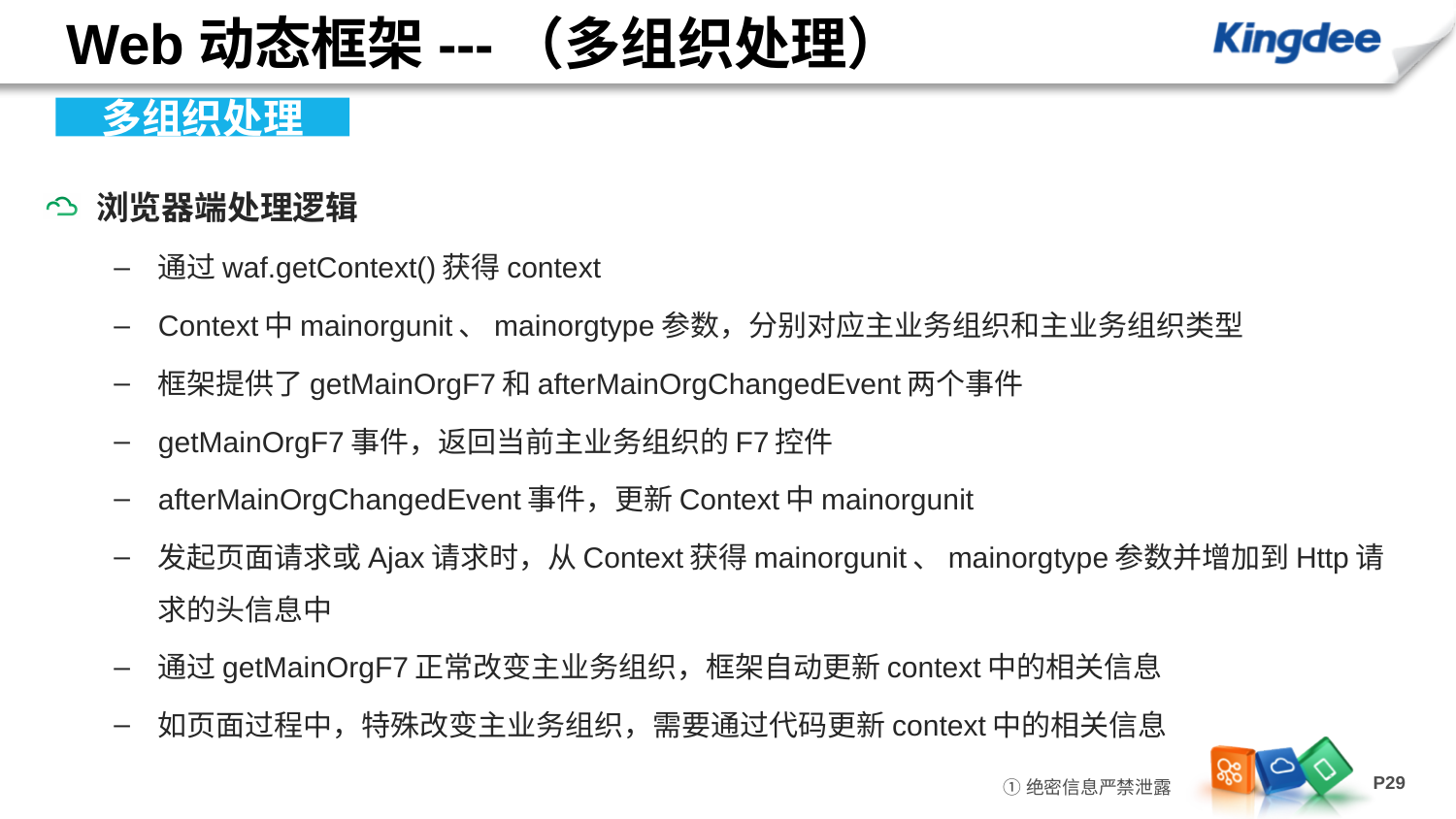

# Web动态框架---（多组织处理）
多组织处理
浏览器端处理逻辑
通过waf.getContext()获得context
Context中mainorgunit、mainorgtype参数，分别对应主业务组织和主业务组织类型
框架提供了getMainOrgF7和afterMainOrgChangedEvent两个事件
getMainOrgF7事件，返回当前主业务组织的F7控件
afterMainOrgChangedEvent事件，更新Context中mainorgunit
发起页面请求或Ajax请求时，从Context获得mainorgunit、mainorgtype参数并增加到Http请求的头信息中
通过getMainOrgF7正常改变主业务组织，框架自动更新context中的相关信息
如页面过程中，特殊改变主业务组织，需要通过代码更新context中的相关信息